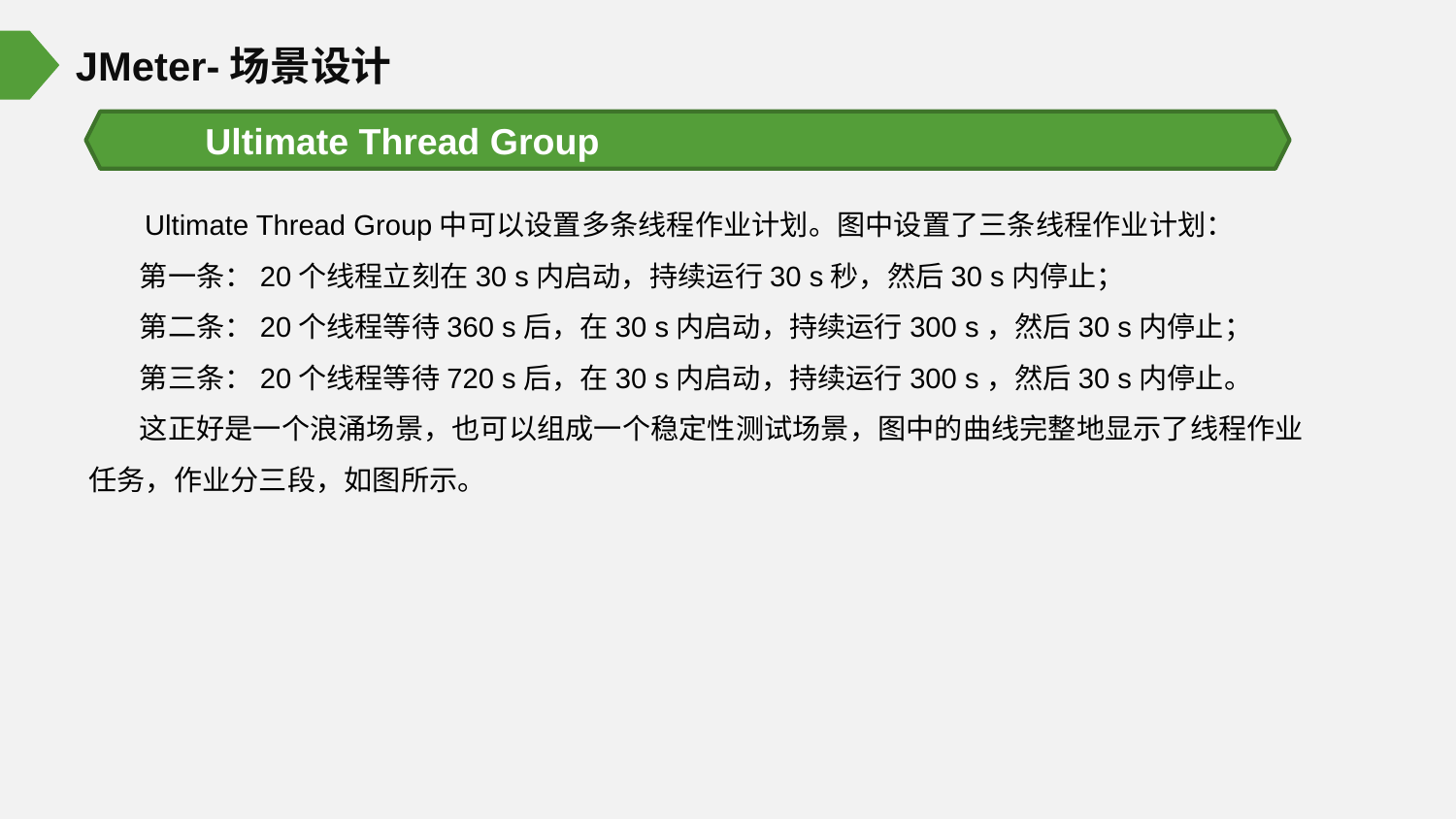

JMeter-场景设计
Ultimate Thread Group
       Ultimate Thread Group中可以设置多条线程作业计划。图中设置了三条线程作业计划：
       第一条：20个线程立刻在30 s内启动，持续运行30 s秒，然后30 s内停止；
       第二条：20个线程等待360 s后，在30 s内启动，持续运行300 s，然后30 s内停止；
       第三条：20个线程等待720 s后，在30 s内启动，持续运行300 s，然后30 s内停止。
       这正好是一个浪涌场景，也可以组成一个稳定性测试场景，图中的曲线完整地显示了线程作业任务，作业分三段，如图所示。